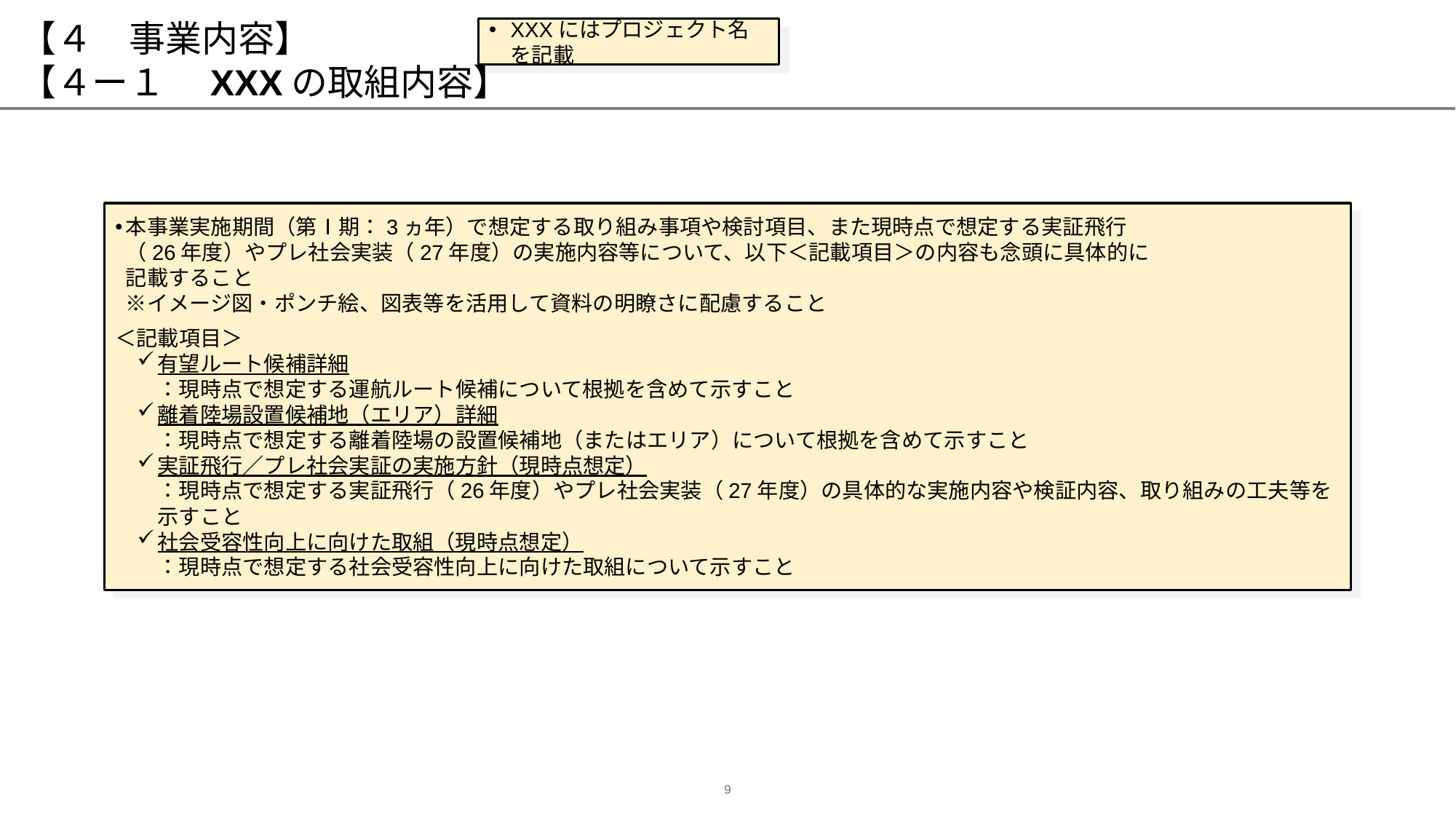

# 【４　事業内容】 【４ー１　XXXの取組内容】
XXXにはプロジェクト名を記載
本事業実施期間（第Ⅰ期：3ヵ年）で想定する取り組み事項や検討項目、また現時点で想定する実証飛行
（26年度）やプレ社会実装（27年度）の実施内容等について、以下＜記載項目＞の内容も念頭に具体的に
記載すること
※イメージ図・ポンチ絵、図表等を活用して資料の明瞭さに配慮すること
＜記載項目＞
有望ルート候補詳細
：現時点で想定する運航ルート候補について根拠を含めて示すこと
離着陸場設置候補地（エリア）詳細
：現時点で想定する離着陸場の設置候補地（またはエリア）について根拠を含めて示すこと
実証飛行／プレ社会実証の実施方針（現時点想定）
：現時点で想定する実証飛行（26年度）やプレ社会実装（27年度）の具体的な実施内容や検証内容、取り組みの工夫等を示すこと
社会受容性向上に向けた取組（現時点想定）
：現時点で想定する社会受容性向上に向けた取組について示すこと